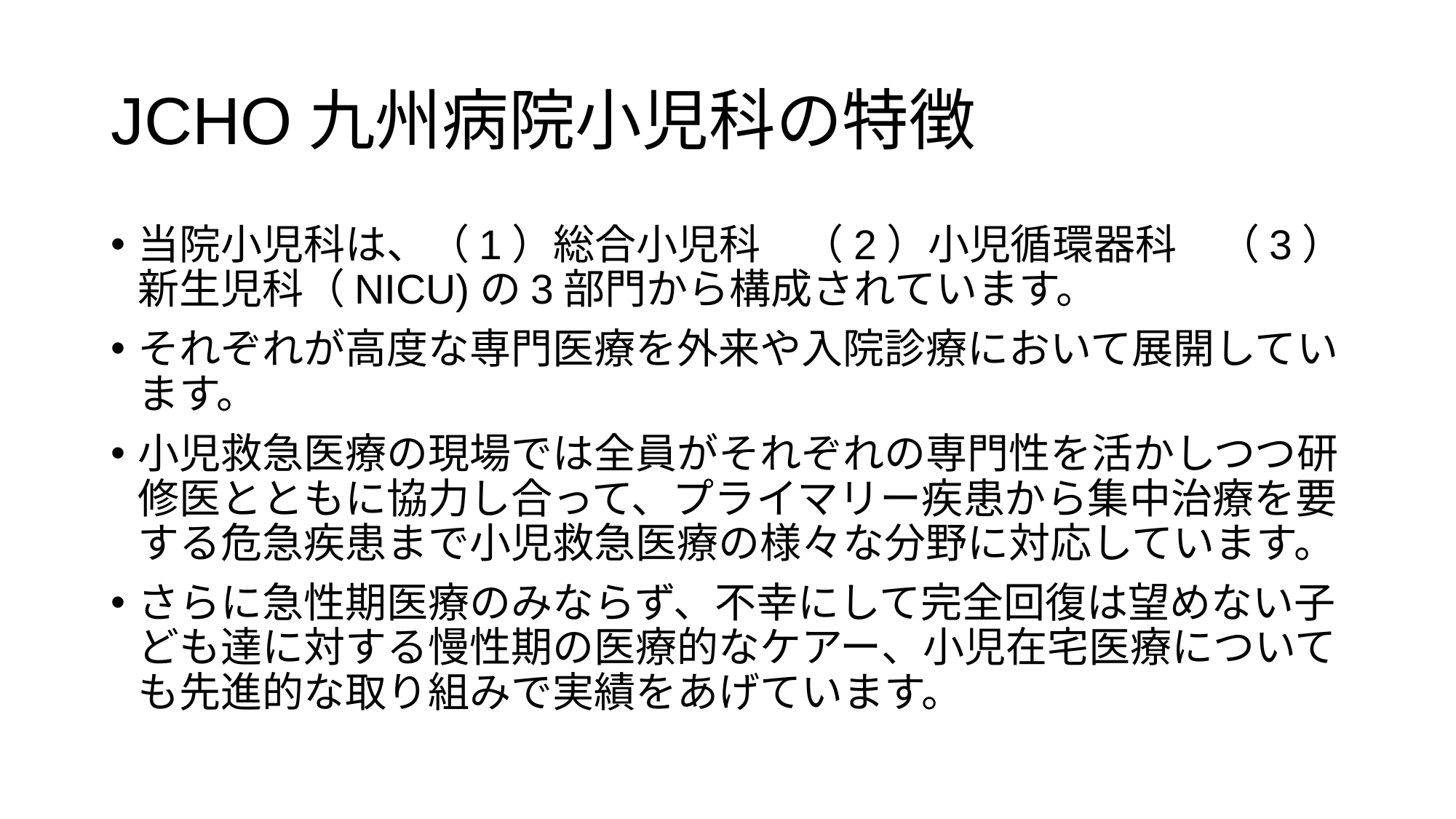

# JCHO九州病院小児科の特徴
当院小児科は、（1）総合小児科　（2）小児循環器科　（3）新生児科（NICU)の3部門から構成されています。
それぞれが高度な専門医療を外来や入院診療において展開しています。
小児救急医療の現場では全員がそれぞれの専門性を活かしつつ研修医とともに協力し合って、プライマリー疾患から集中治療を要する危急疾患まで小児救急医療の様々な分野に対応しています。
さらに急性期医療のみならず、不幸にして完全回復は望めない子ども達に対する慢性期の医療的なケアー、小児在宅医療についても先進的な取り組みで実績をあげています。